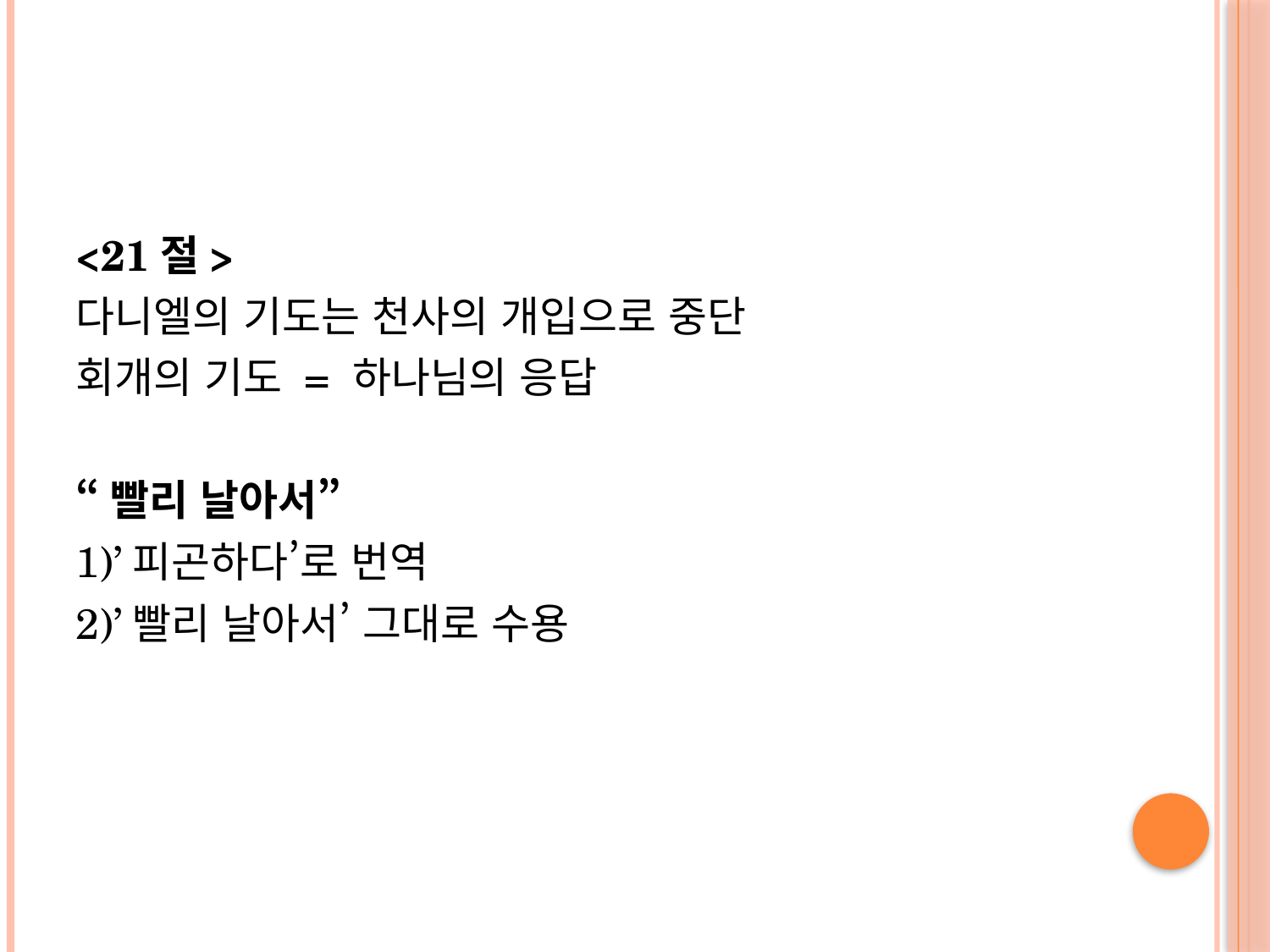

#
<21절>
다니엘의 기도는 천사의 개입으로 중단
회개의 기도 = 하나님의 응답

“빨리 날아서”
1)’피곤하다’로 번역
2)’빨리 날아서’ 그대로 수용